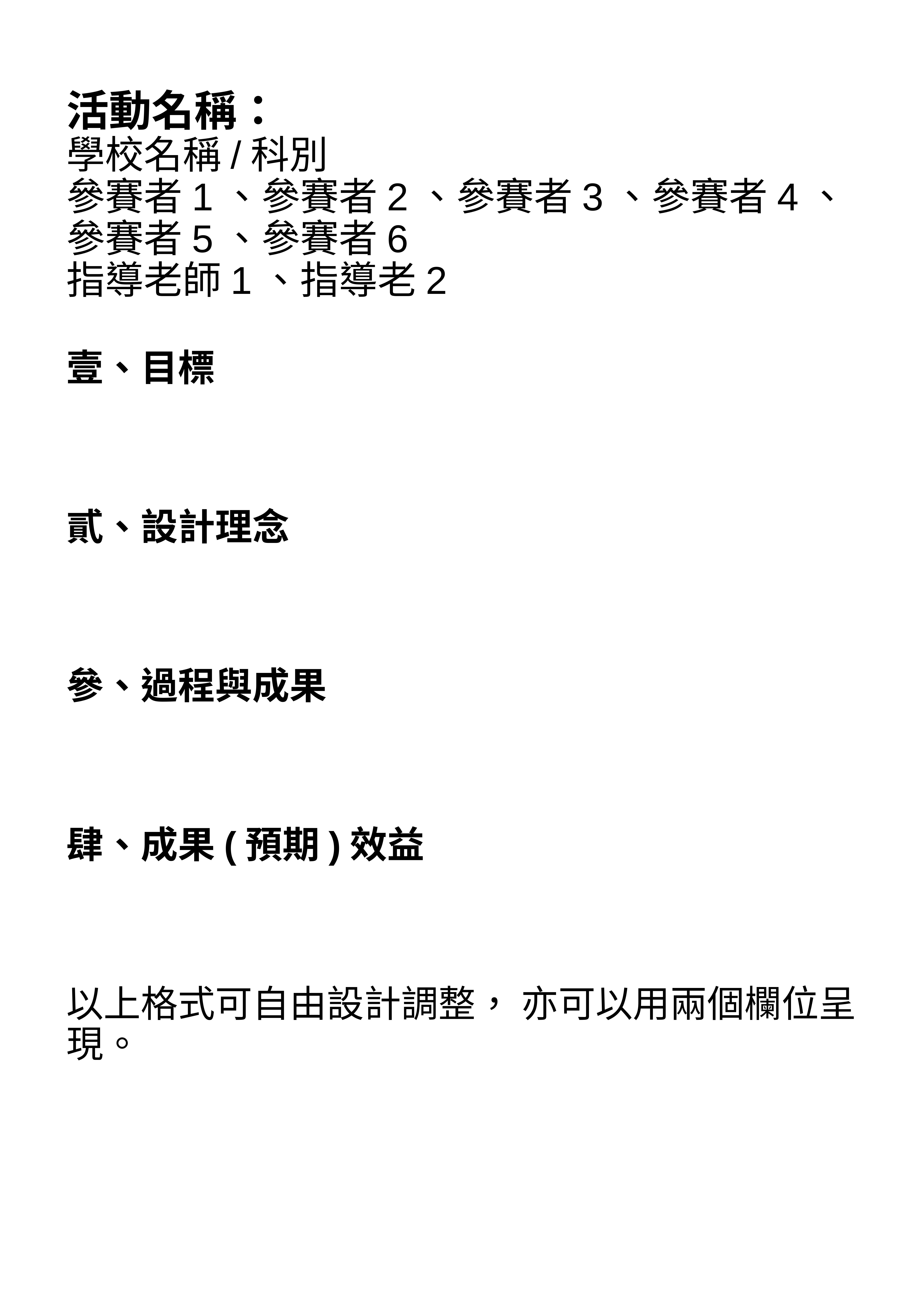

# 活動名稱： 學校名稱/科別 參賽者1、參賽者2、參賽者3、參賽者4、參賽者5、參賽者6 指導老師1、指導老2
壹、目標

貳、設計理念

參、過程與成果

肆、成果(預期)效益

以上格式可自由設計調整， 亦可以用兩個欄位呈現。